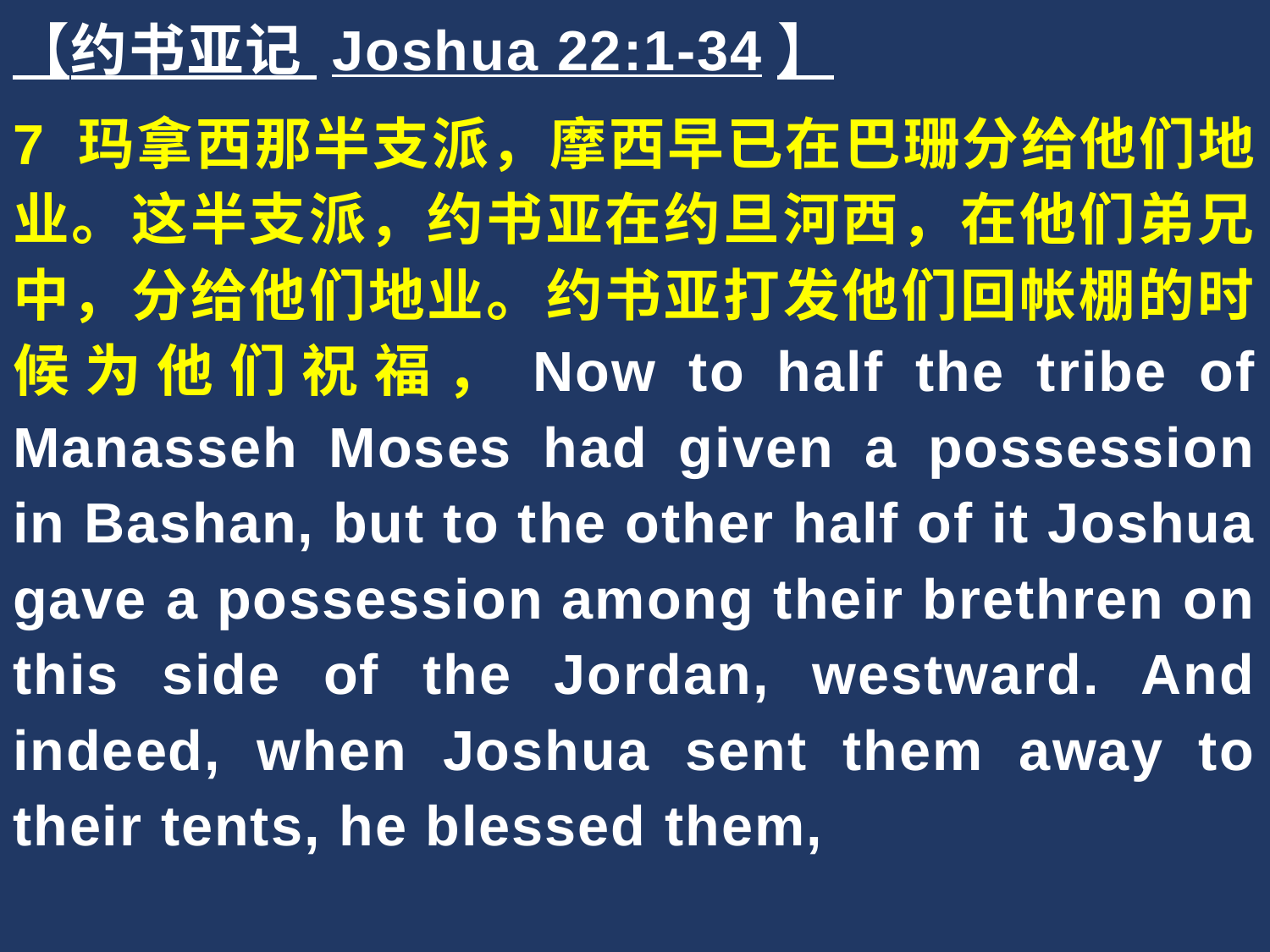

【约书亚记 Joshua 22:1-34】
7 玛拿西那半支派，摩西早已在巴珊分给他们地业。这半支派，约书亚在约旦河西，在他们弟兄中，分给他们地业。约书亚打发他们回帐棚的时候为他们祝福，Now to half the tribe of Manasseh Moses had given a possession in Bashan, but to the other half of it Joshua gave a possession among their brethren on this side of the Jordan, westward. And indeed, when Joshua sent them away to their tents, he blessed them,